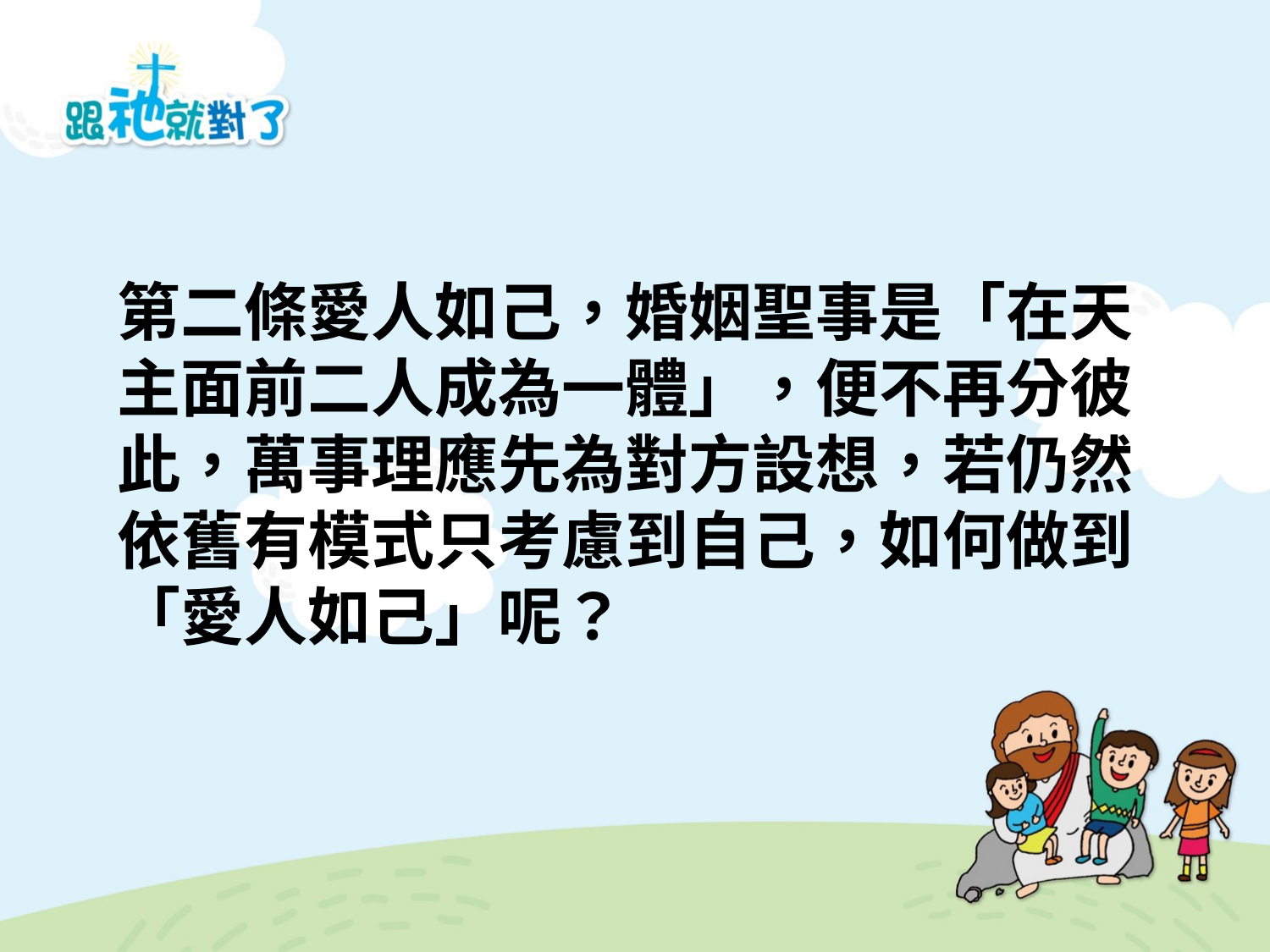

第二條愛人如己，婚姻聖事是「在天主面前二人成為一體」，便不再分彼此，萬事理應先為對方設想，若仍然依舊有模式只考慮到自己，如何做到「愛人如己」呢？